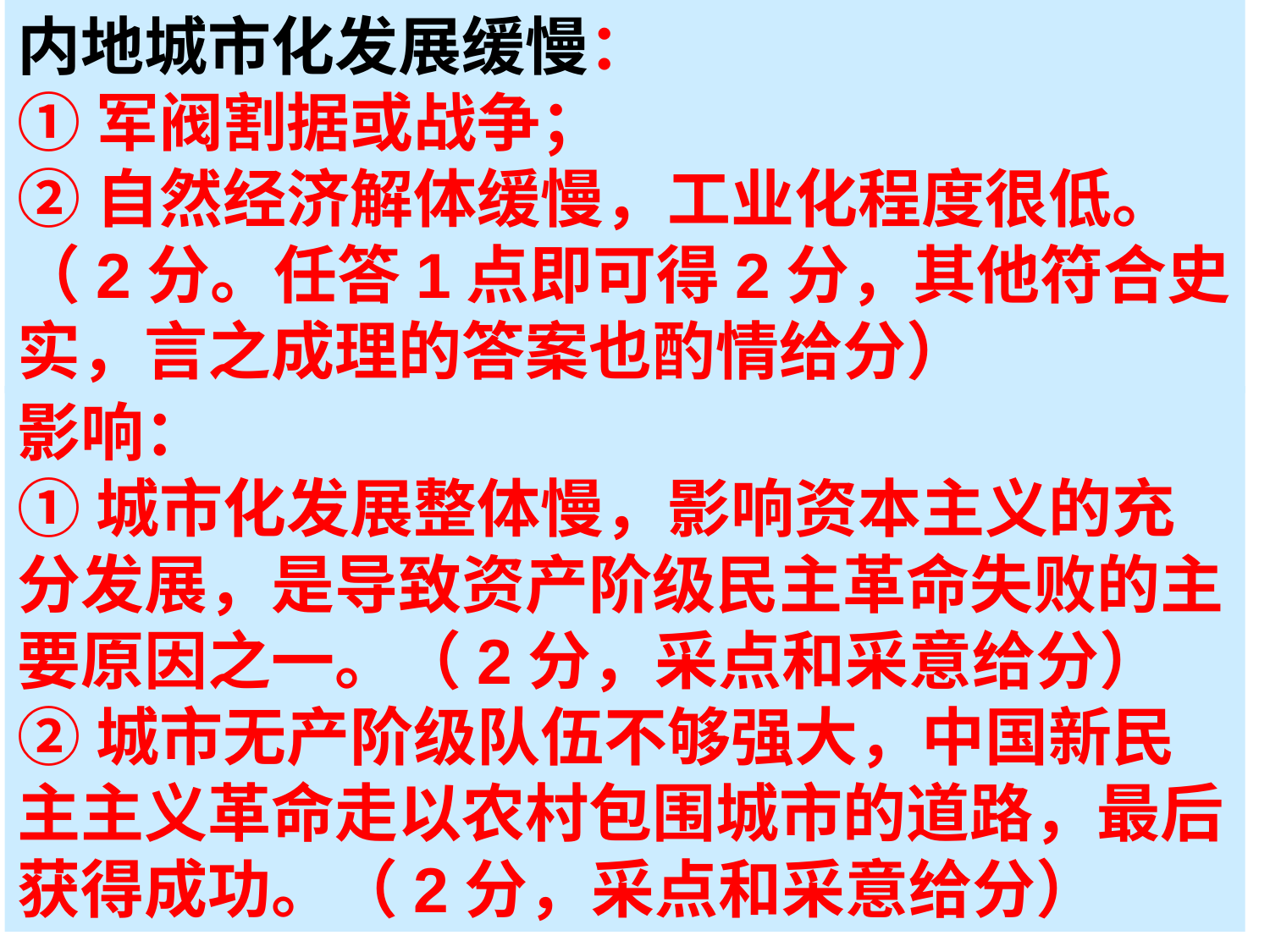

内地城市化发展缓慢：
①军阀割据或战争；
②自然经济解体缓慢，工业化程度很低。
（2分。任答1点即可得2分，其他符合史实，言之成理的答案也酌情给分）
影响：
①城市化发展整体慢，影响资本主义的充分发展，是导致资产阶级民主革命失败的主要原因之一。（2分，采点和采意给分）
②城市无产阶级队伍不够强大，中国新民主主义革命走以农村包围城市的道路，最后获得成功。（2分，采点和采意给分）